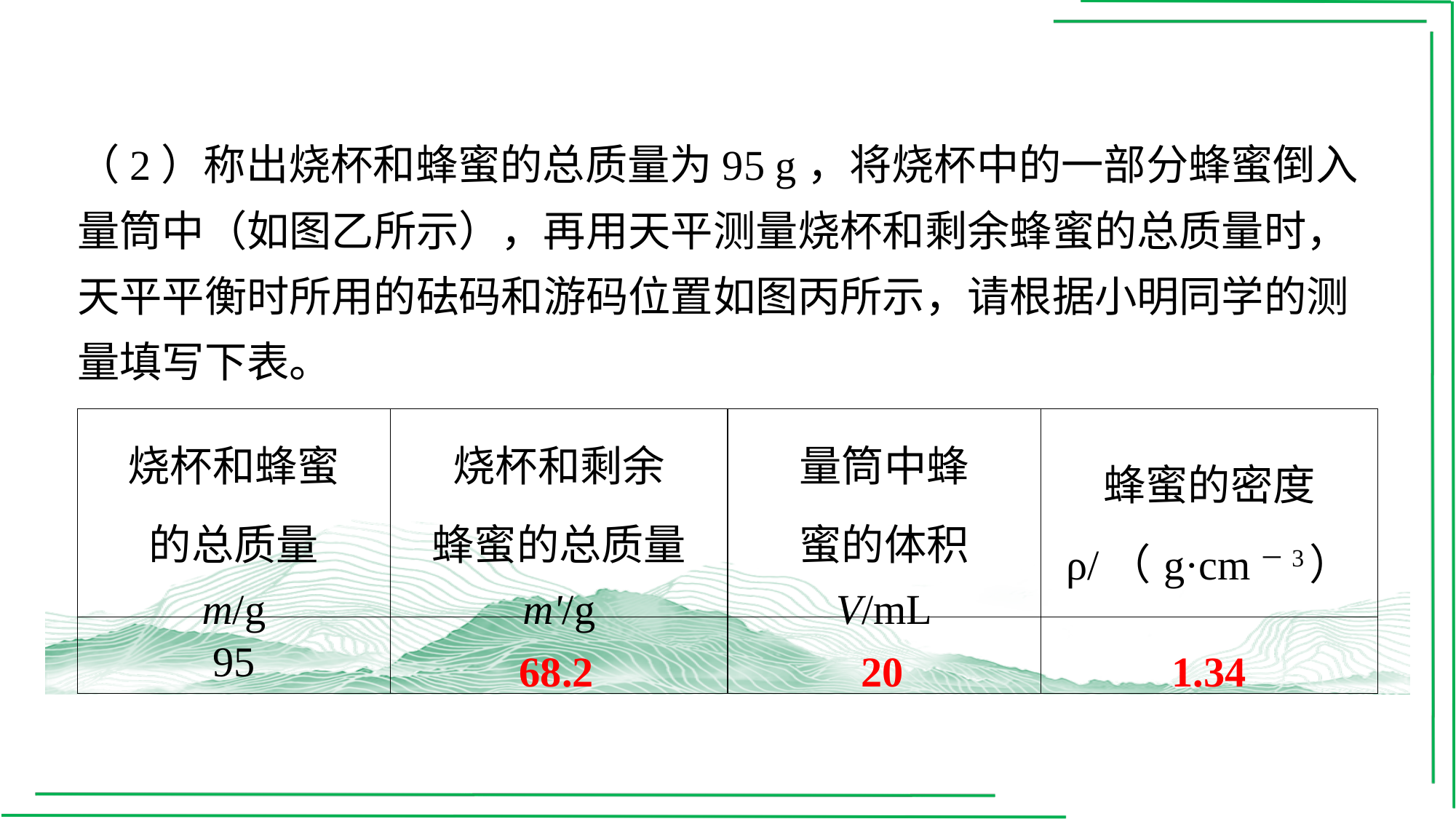

（2）称出烧杯和蜂蜜的总质量为95 g，将烧杯中的一部分蜂蜜倒入量筒中（如图乙所示），再用天平测量烧杯和剩余蜂蜜的总质量时，天平平衡时所用的砝码和游码位置如图丙所示，请根据小明同学的测量填写下表。
| 烧杯和蜂蜜 的总质量 m/g | 烧杯和剩余 蜂蜜的总质量 m'/g | 量筒中蜂 蜜的体积 V/mL | 蜂蜜的密度 ρ/（g·cm－3） |
| --- | --- | --- | --- |
| 95 | 68.2 | 20 | 1.34 |
68.2
20
1.34